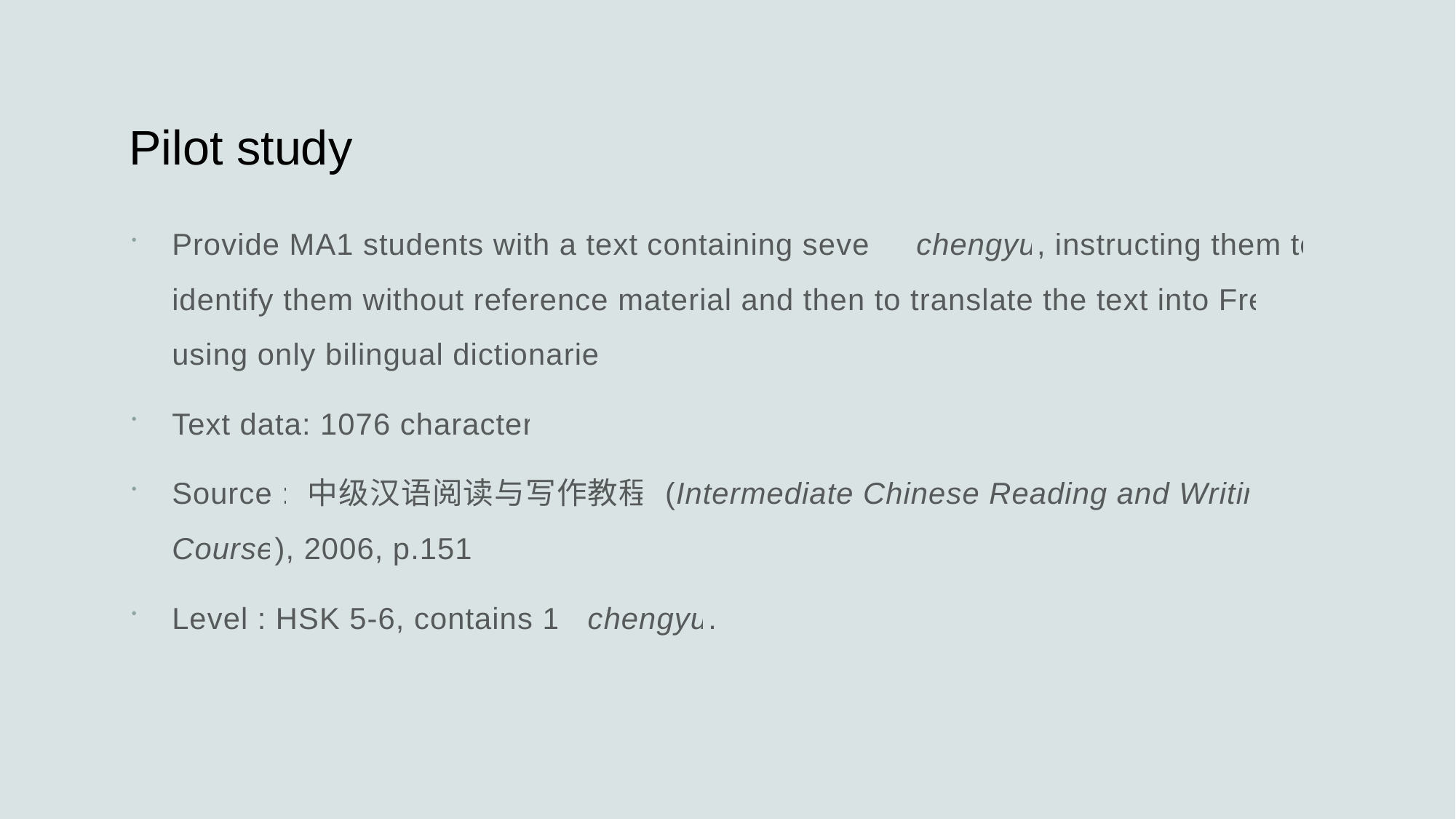

# Pilot study
Provide MA1 students with a text containing several chengyu, instructing them to identify them without reference material and then to translate the text into French using only bilingual dictionaries.
Text data: 1076 characters
Source : 中级汉语阅读与写作教程 (Intermediate Chinese Reading and Writing Course), 2006, p.151.
Level : HSK 5-6, contains 14 chengyu.